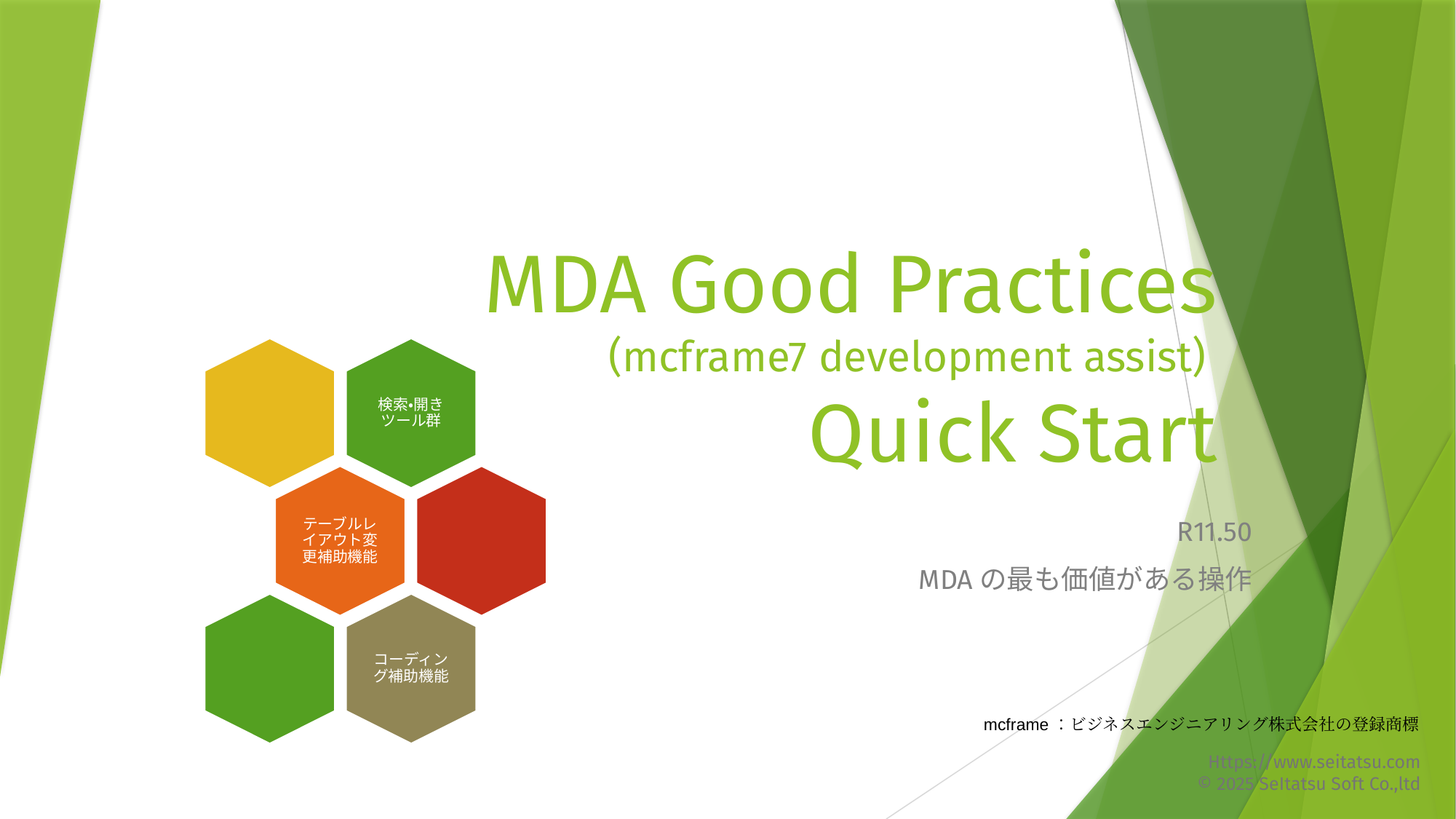

# MDA Good Practices (mcframe7 development assist) Quick Start
検索・開きツール群

テーブルレイアウト変更補助機能

コーディング補助機能

R11.50
MDAの最も価値がある操作
mcframe：ビジネスエンジニアリング株式会社の登録商標

Https://www.seitatsu.com
© 2025 SeItatsu Soft Co.,ltd